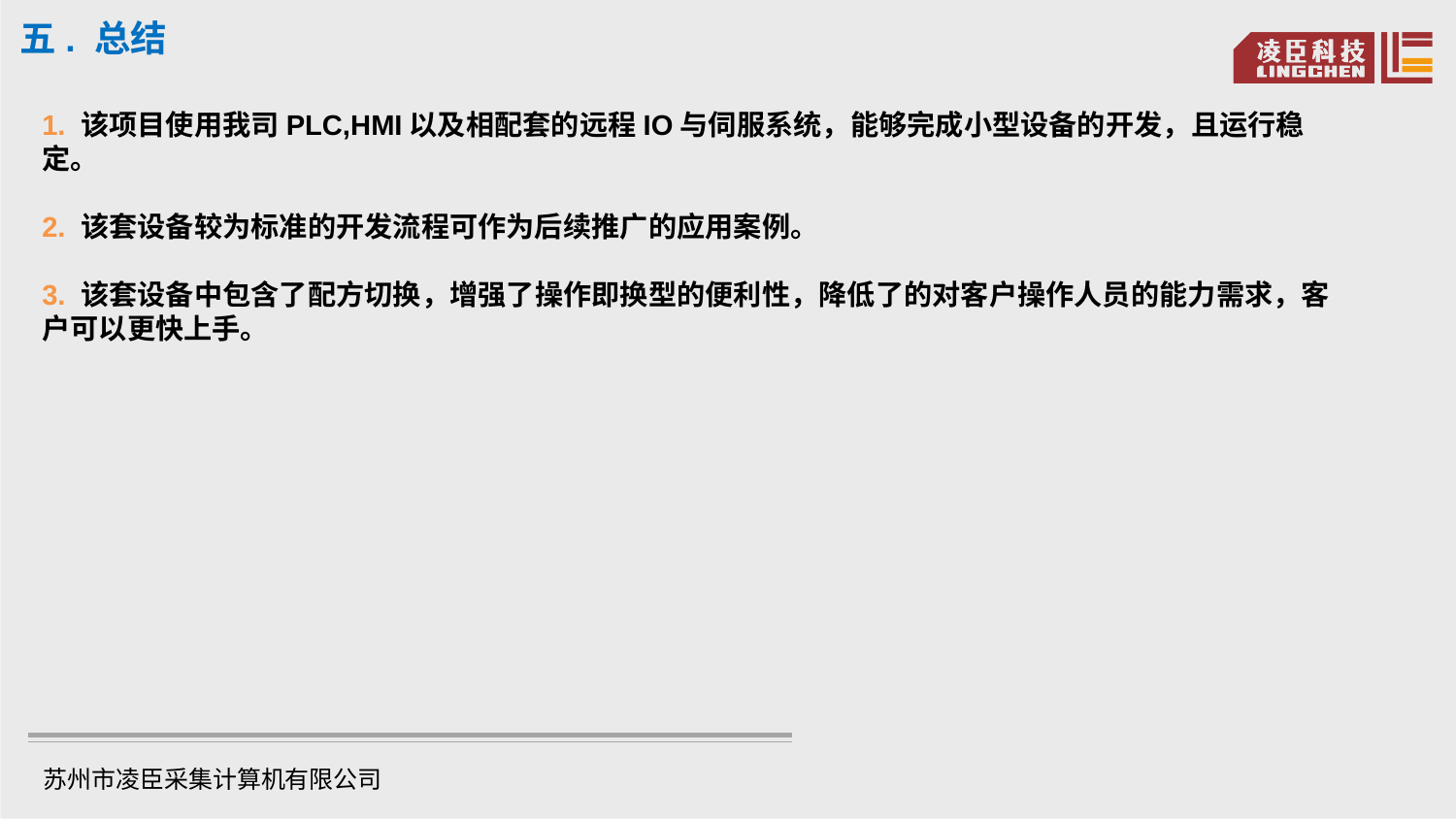

五. 总结
1. 该项目使用我司PLC,HMI以及相配套的远程IO与伺服系统，能够完成小型设备的开发，且运行稳定。

2. 该套设备较为标准的开发流程可作为后续推广的应用案例。

3. 该套设备中包含了配方切换，增强了操作即换型的便利性，降低了的对客户操作人员的能力需求，客户可以更快上手。